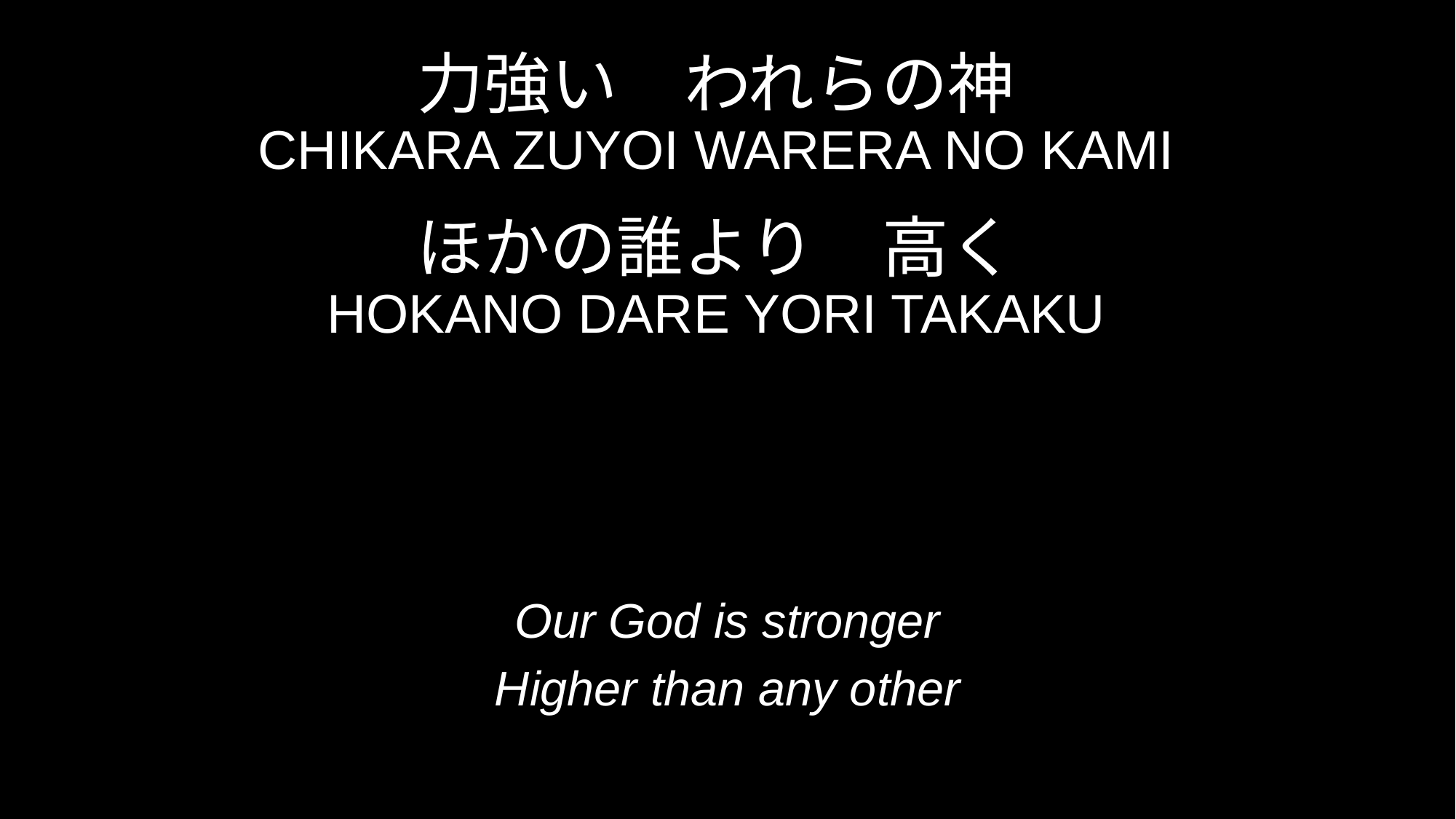

# 力強い　われらの神 CHIKARA ZUYOI WARERA NO KAMI ほかの誰より　高く HOKANO DARE YORI TAKAKU
Our God is stronger
Higher than any other